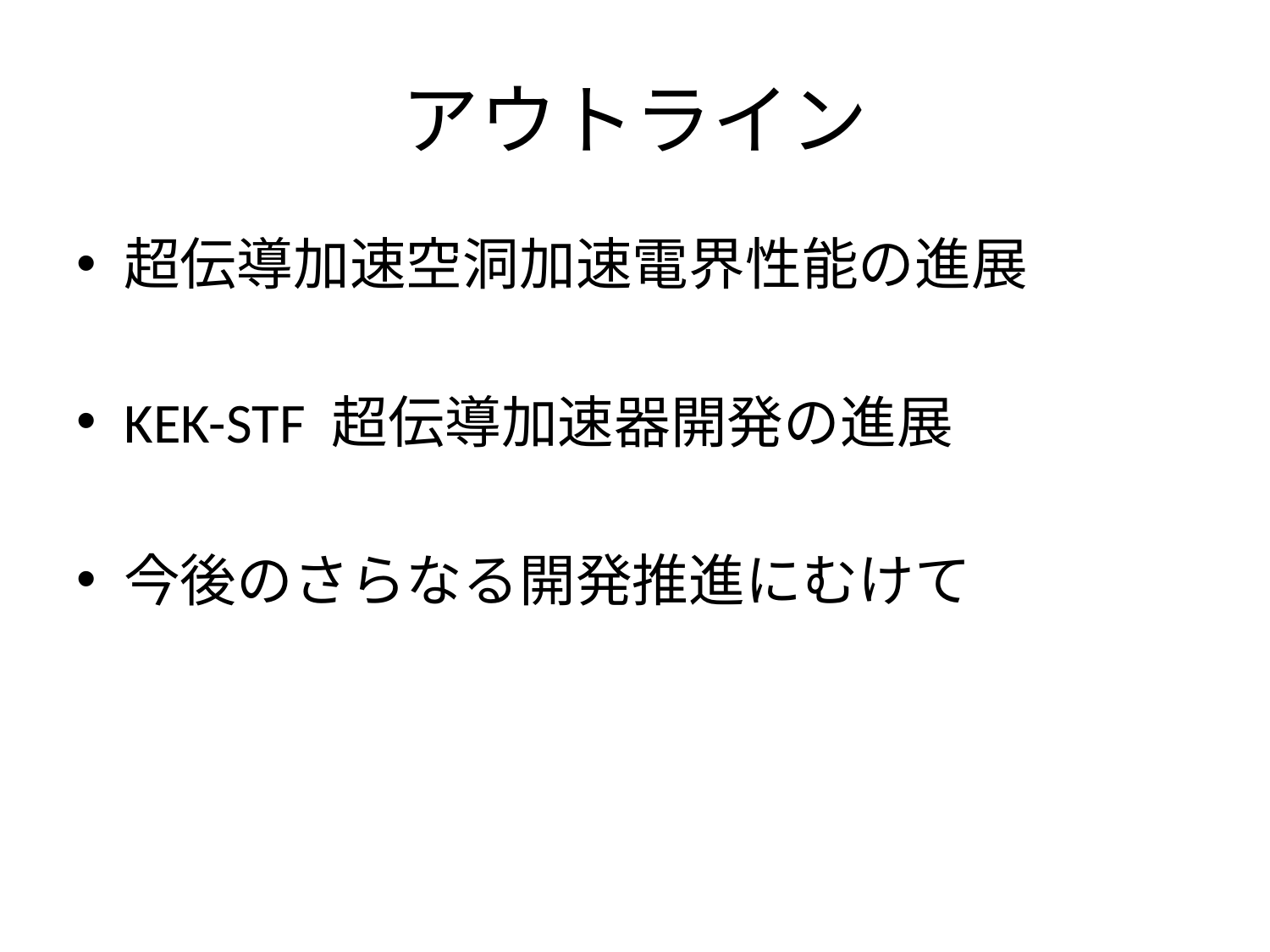

# アウトライン
超伝導加速空洞加速電界性能の進展

KEK-STF 超伝導加速器開発の進展

今後のさらなる開発推進にむけて